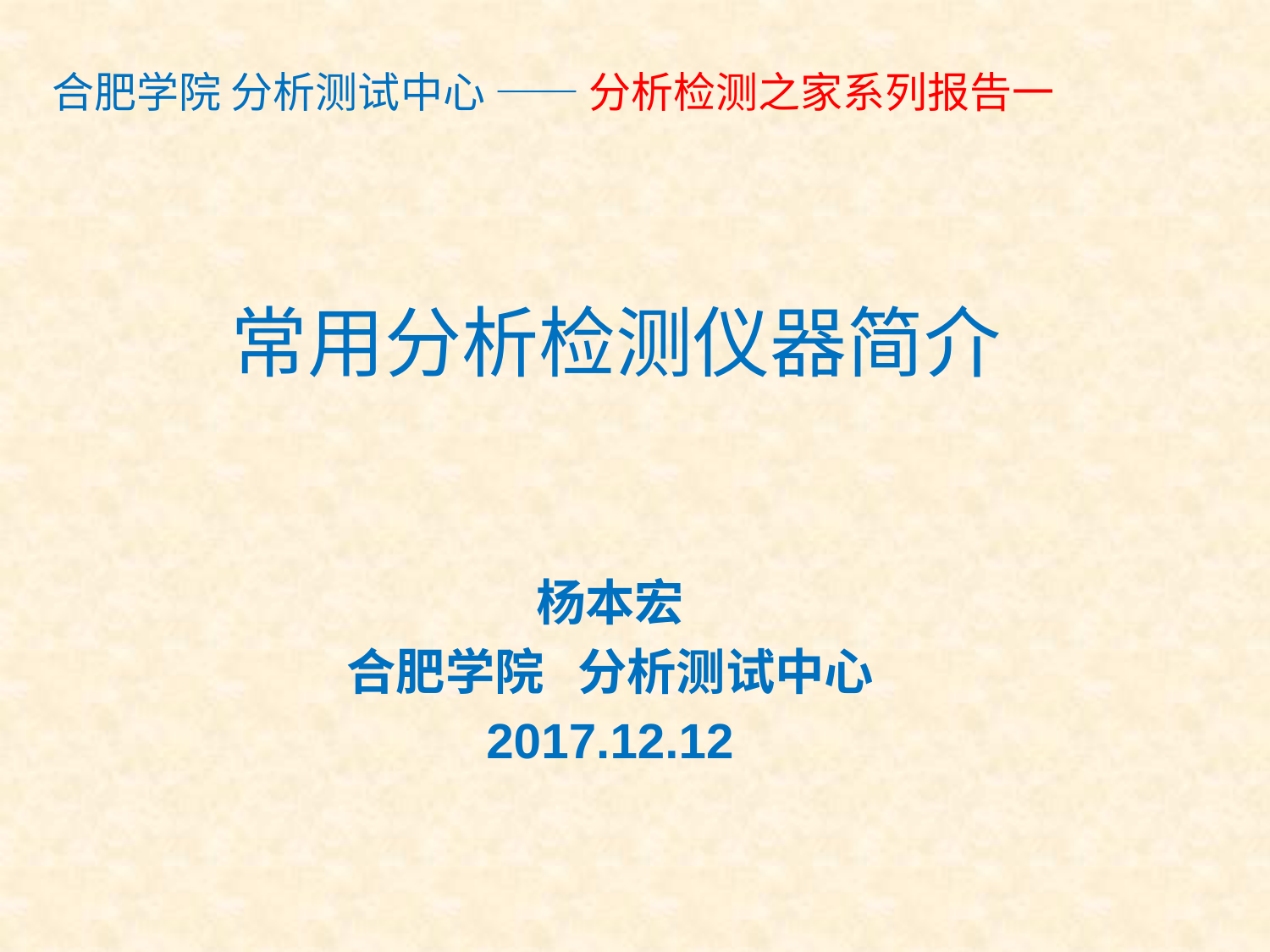

合肥学院 分析测试中心 —— 分析检测之家系列报告一
# 常用分析检测仪器简介
杨本宏
合肥学院   分析测试中心
2017.12.12